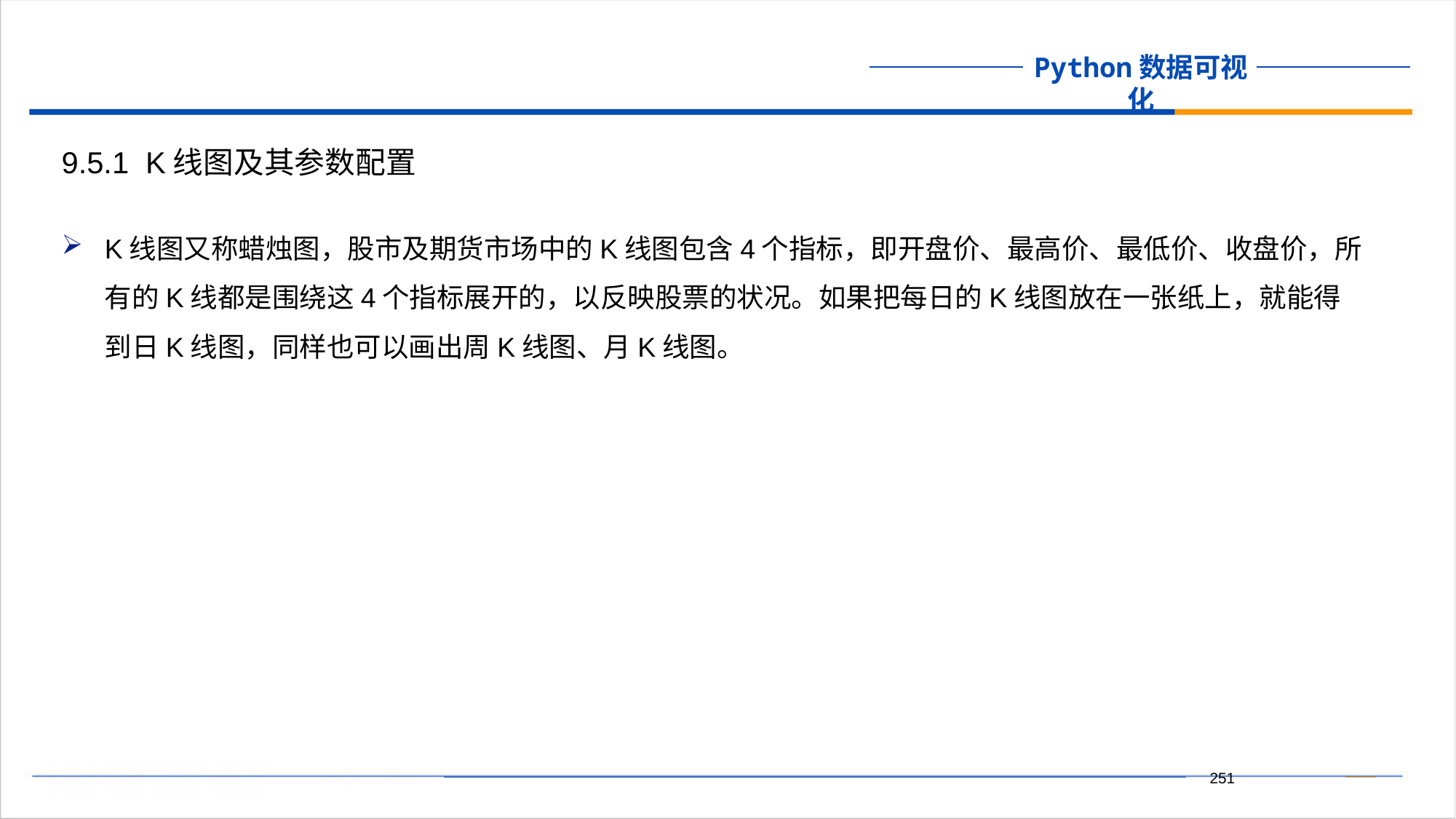

9.5.1  K线图及其参数配置
K线图又称蜡烛图，股市及期货市场中的K线图包含4个指标，即开盘价、最高价、最低价、收盘价，所有的K线都是围绕这4个指标展开的，以反映股票的状况。如果把每日的K线图放在一张纸上，就能得到日K线图，同样也可以画出周K线图、月K线图。